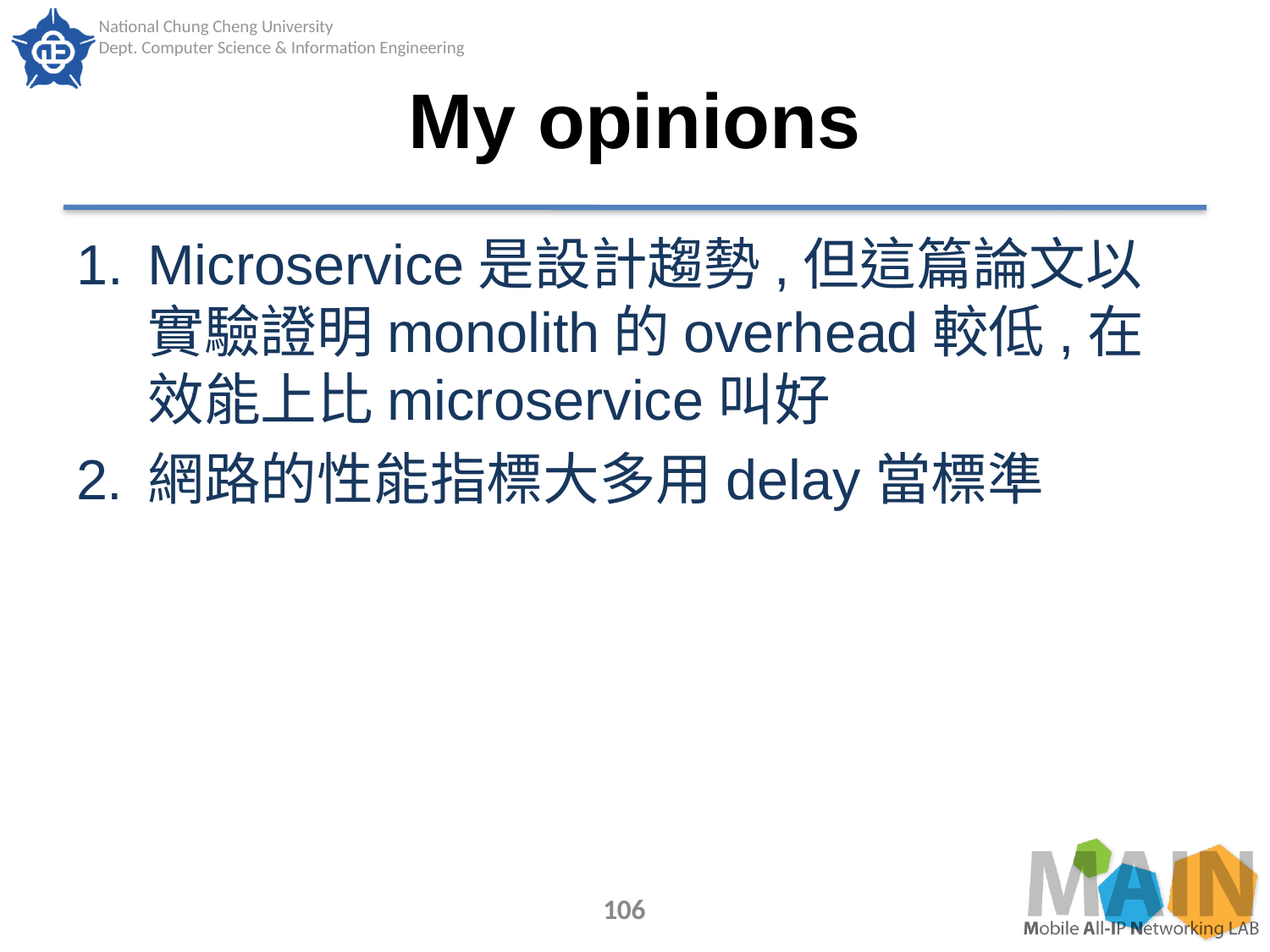

# My opinions
Microservice是設計趨勢,但這篇論文以實驗證明monolith的overhead較低,在效能上比microservice叫好
網路的性能指標大多用delay當標準

106